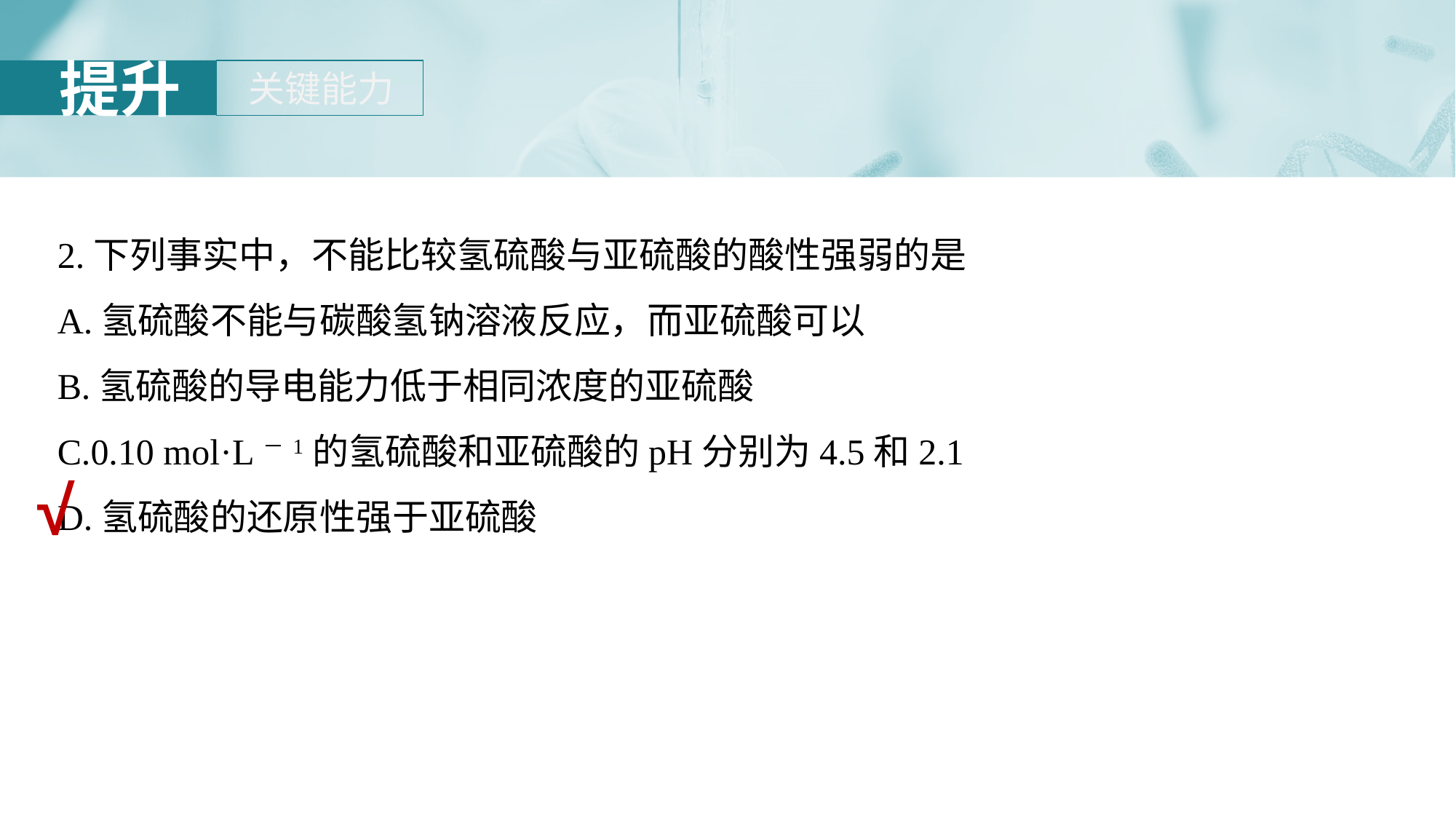

2.下列事实中，不能比较氢硫酸与亚硫酸的酸性强弱的是
A.氢硫酸不能与碳酸氢钠溶液反应，而亚硫酸可以
B.氢硫酸的导电能力低于相同浓度的亚硫酸
C.0.10 mol·L－1的氢硫酸和亚硫酸的pH分别为4.5和2.1
D.氢硫酸的还原性强于亚硫酸
√